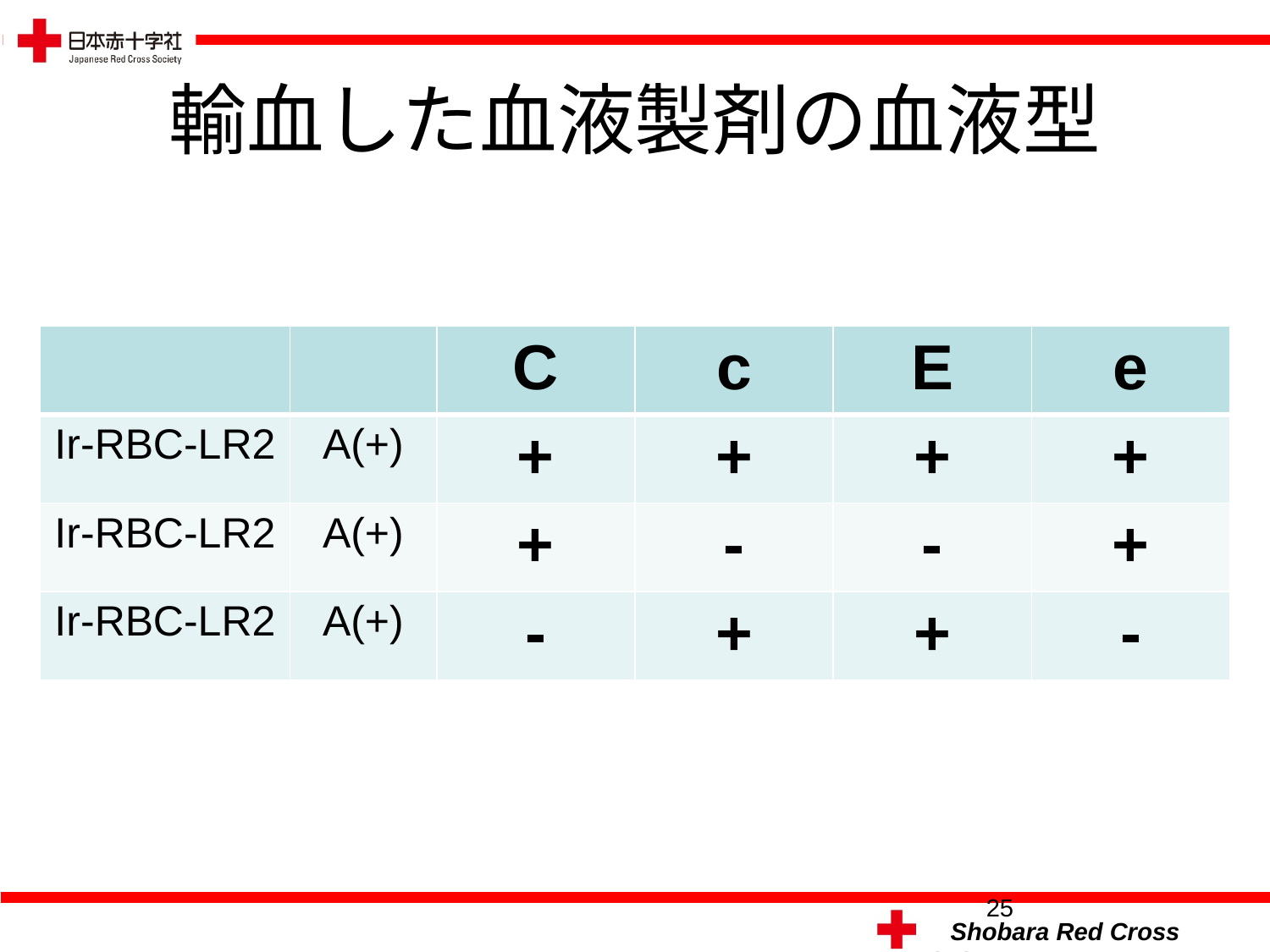

# 輸血した血液製剤の血液型
|  |  | C | c | E | e |
| --- | --- | --- | --- | --- | --- |
| Ir-RBC-LR2 | A(+) | + | + | + | + |
| Ir-RBC-LR2 | A(+) | + | - | - | + |
| Ir-RBC-LR2 | A(+) | - | + | + | - |
25